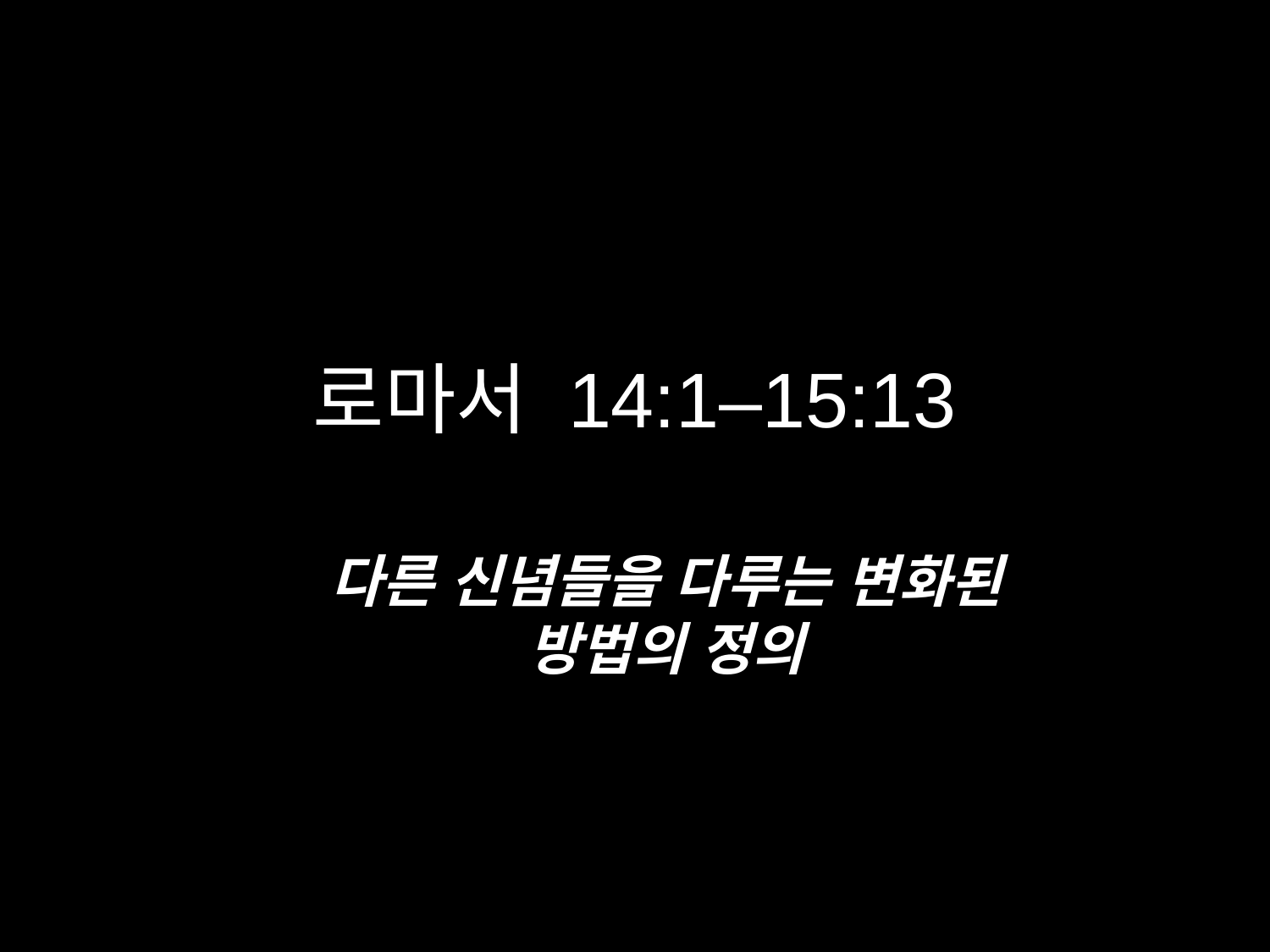

로마서 14:1–15:13
다른 신념들을 다루는 변화된 방법의 정의